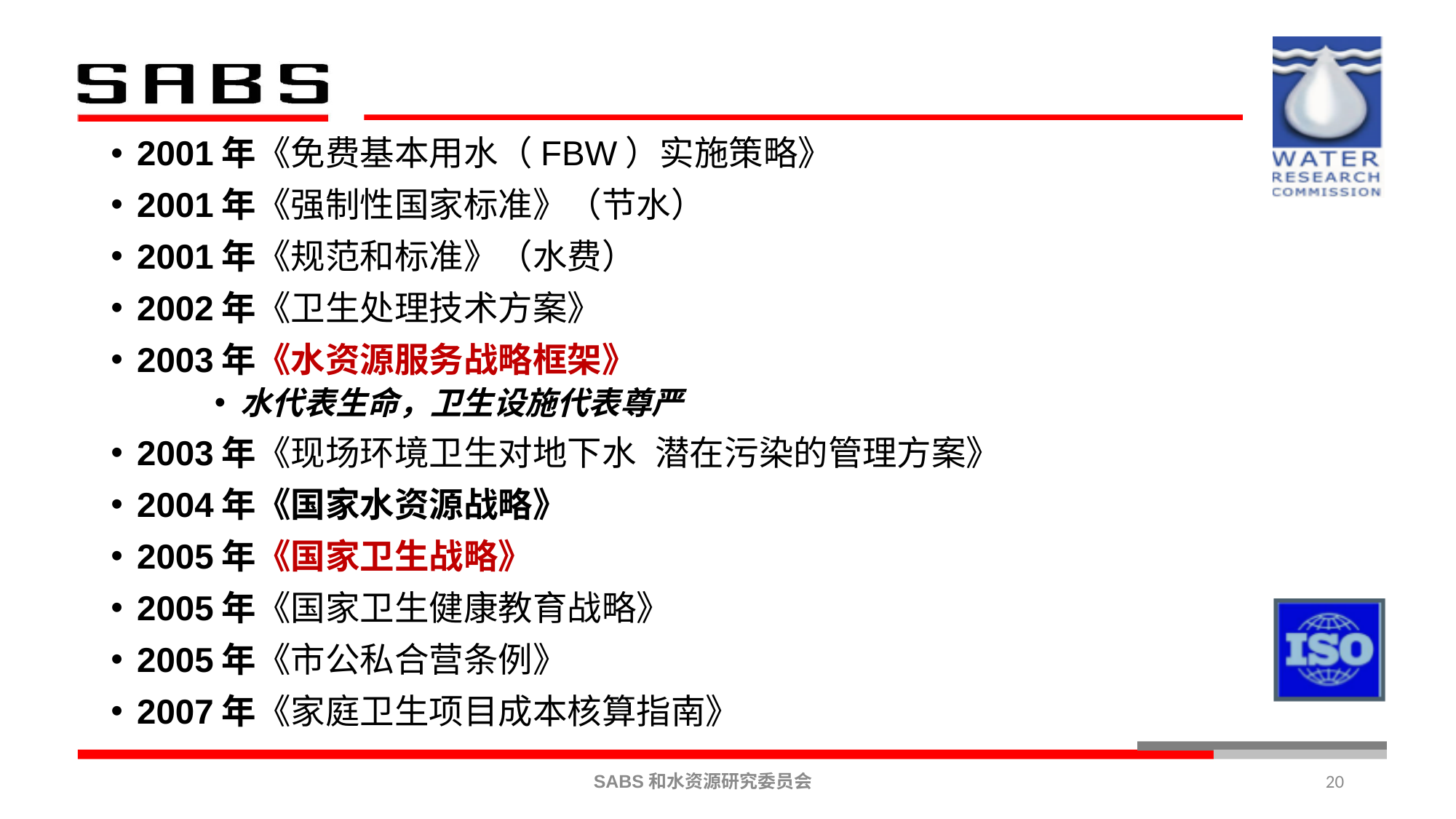

2001年《免费基本用水（FBW）实施策略》
2001年《强制性国家标准》（节水）
2001年《规范和标准》（水费）
2002年《卫生处理技术方案》
2003年《水资源服务战略框架》
水代表生命，卫生设施代表尊严
2003年《现场环境卫生对地下水	潜在污染的管理方案》
2004年《国家水资源战略》
2005年《国家卫生战略》
2005年《国家卫生健康教育战略》
2005年《市公私合营条例》
2007年《家庭卫生项目成本核算指南》
20